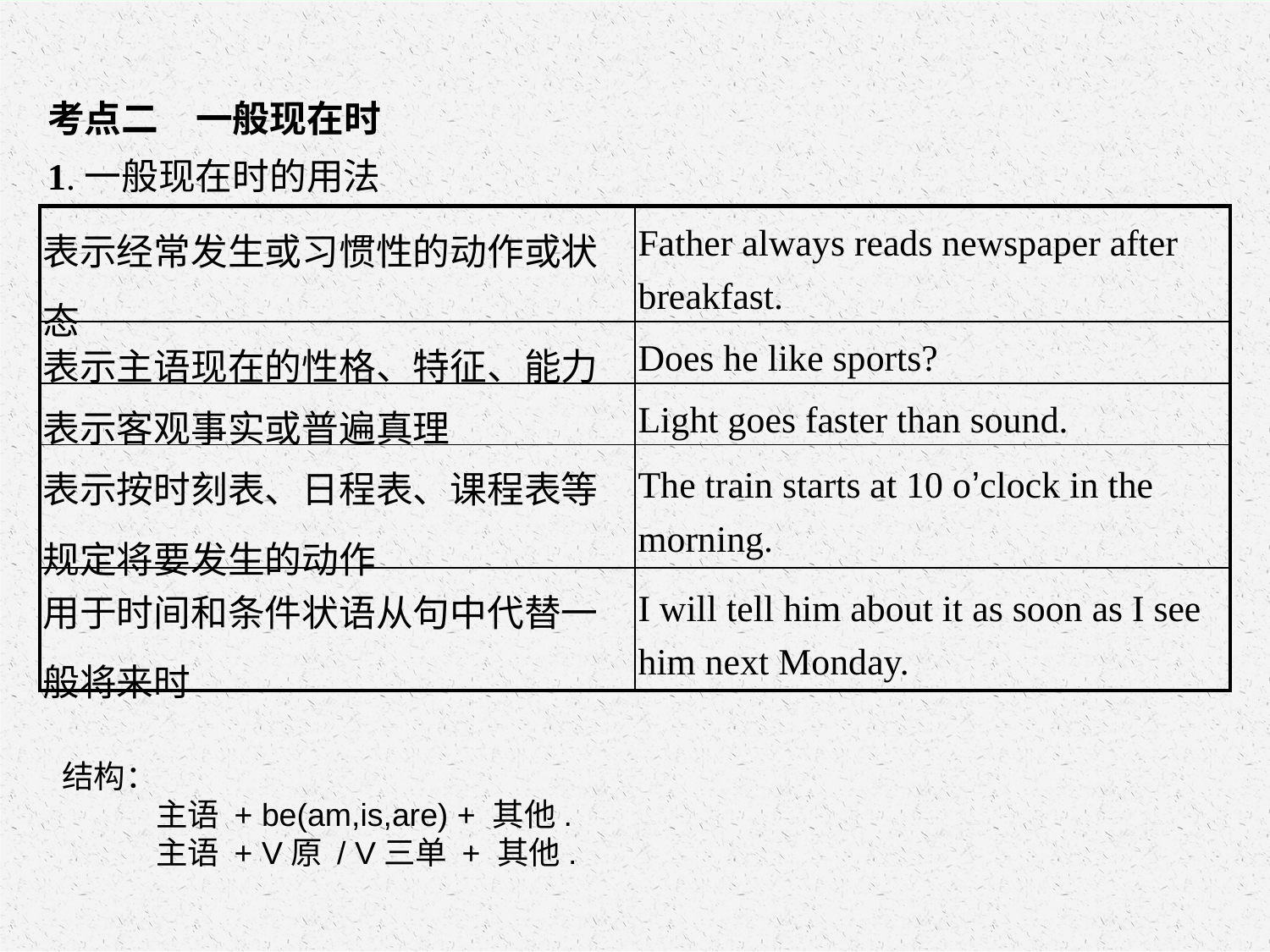

考点二　一般现在时
1.一般现在时的用法
| 表示经常发生或习惯性的动作或状态 | Father always reads newspaper after breakfast. |
| --- | --- |
| 表示主语现在的性格、特征、能力 | Does he like sports? |
| 表示客观事实或普遍真理 | Light goes faster than sound. |
| 表示按时刻表、日程表、课程表等规定将要发生的动作 | The train starts at 10 o’clock in the morning. |
| 用于时间和条件状语从句中代替一般将来时 | I will tell him about it as soon as I see him next Monday. |
结构：
            主语 + be(am,is,are) + 其他.
            主语 + V原 / V三单 + 其他.